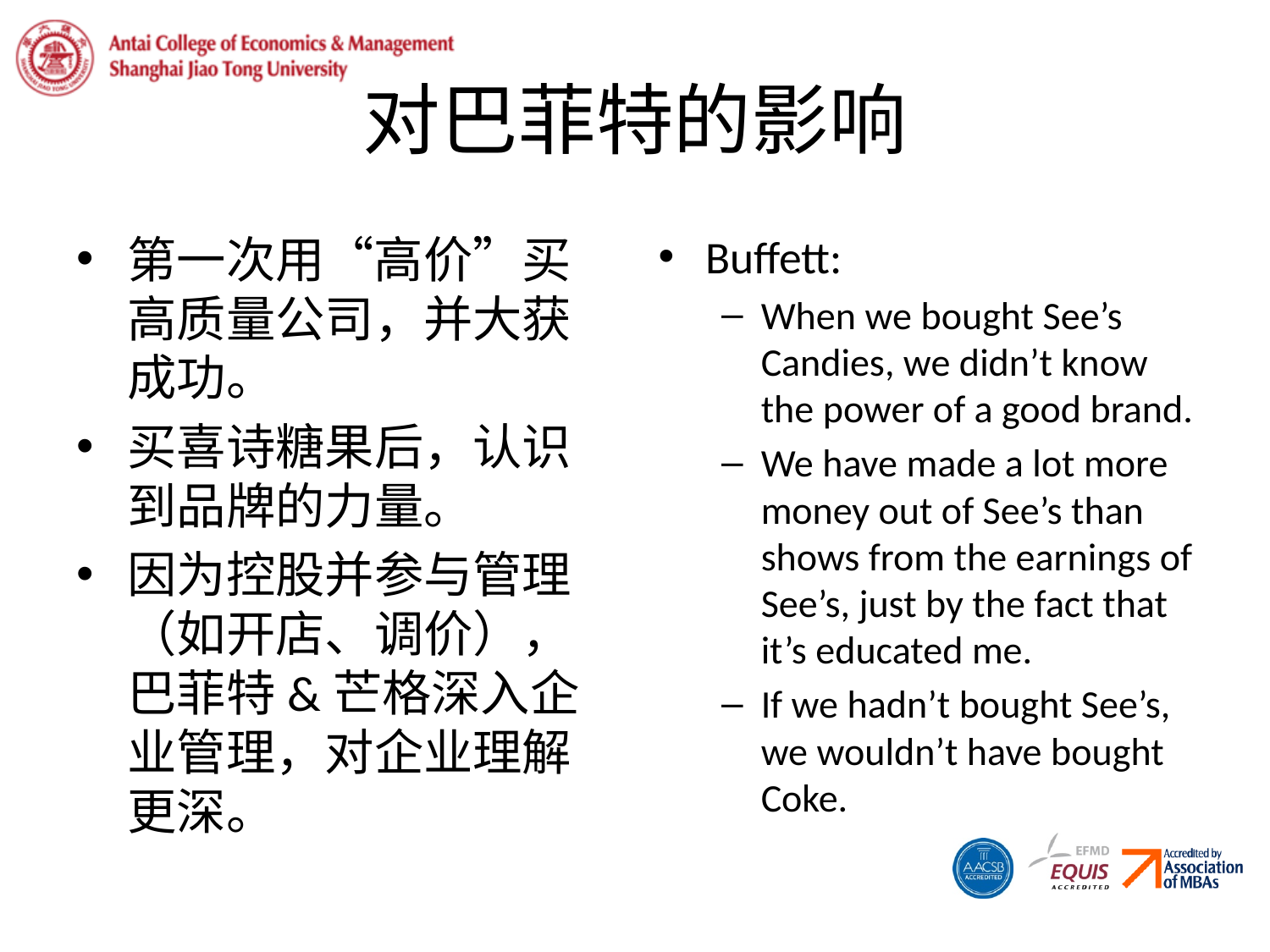

# 对巴菲特的影响
第一次用“高价”买高质量公司，并大获成功。
买喜诗糖果后，认识到品牌的力量。
因为控股并参与管理（如开店、调价），巴菲特&芒格深入企业管理，对企业理解更深。
Buffett:
When we bought See’s Candies, we didn’t know the power of a good brand.
We have made a lot more money out of See’s than shows from the earnings of See’s, just by the fact that it’s educated me.
If we hadn’t bought See’s, we wouldn’t have bought Coke.